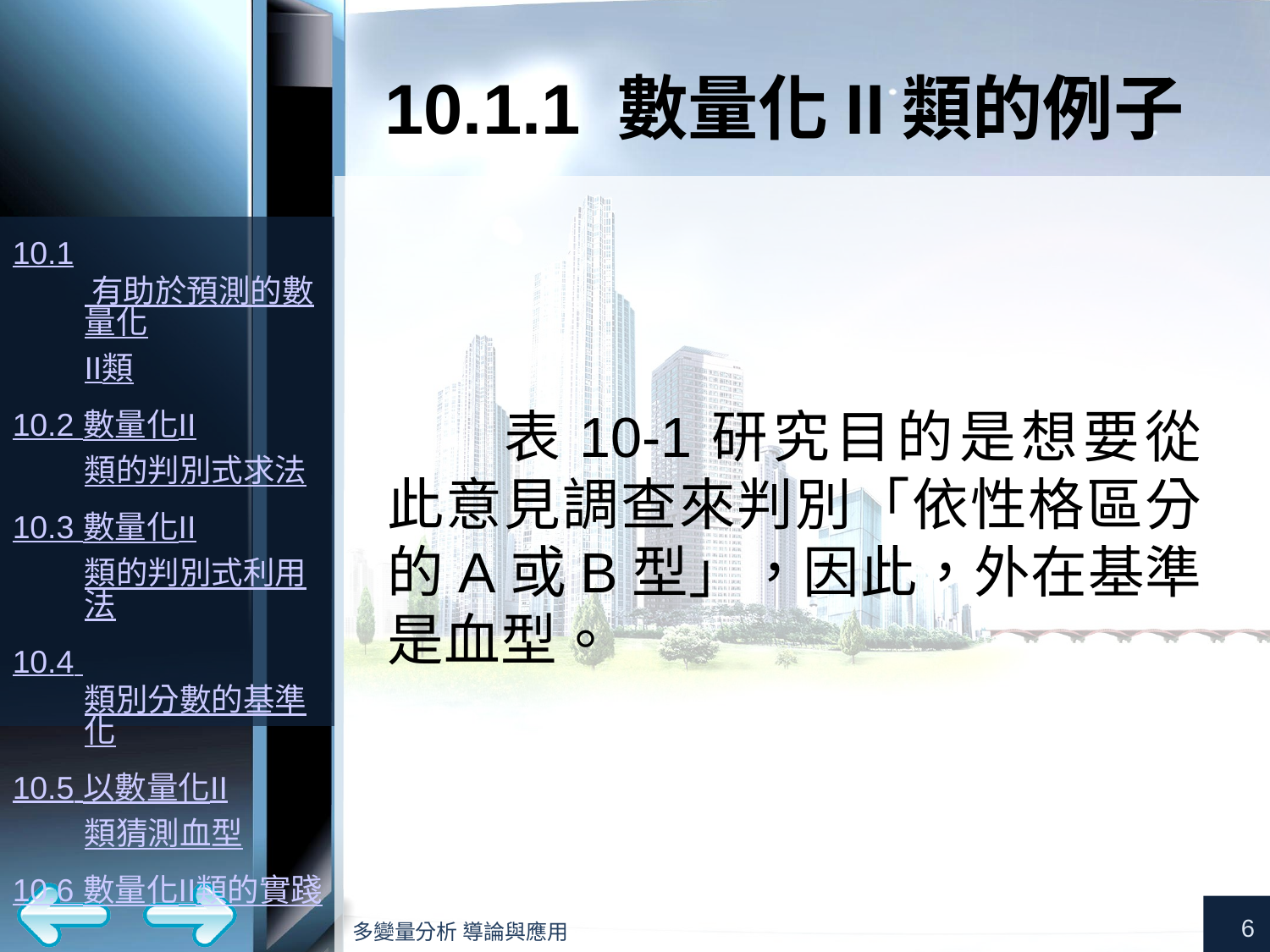

# 10.1.1 數量化II類的例子
表10-1研究目的是想要從此意見調查來判別「依性格區分的A或B型」，因此，外在基準是血型。
6
多變量分析 導論與應用